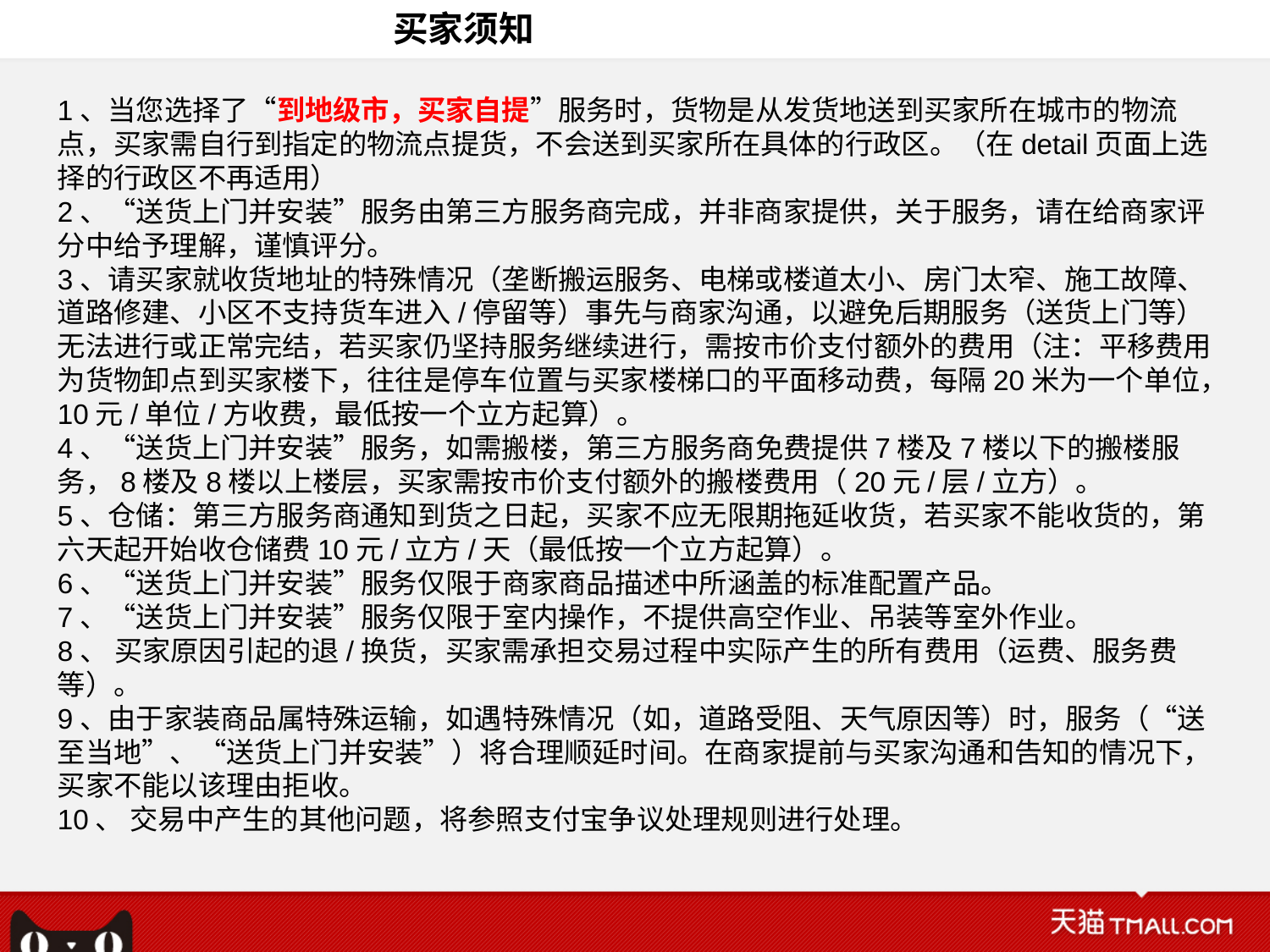

买家须知
1、当您选择了“到地级市，买家自提”服务时，货物是从发货地送到买家所在城市的物流点，买家需自行到指定的物流点提货，不会送到买家所在具体的行政区。（在detail页面上选择的行政区不再适用）
2、“送货上门并安装”服务由第三方服务商完成，并非商家提供，关于服务，请在给商家评分中给予理解，谨慎评分。
3、请买家就收货地址的特殊情况（垄断搬运服务、电梯或楼道太小、房门太窄、施工故障、道路修建、小区不支持货车进入/停留等）事先与商家沟通，以避免后期服务（送货上门等）无法进行或正常完结，若买家仍坚持服务继续进行，需按市价支付额外的费用（注：平移费用为货物卸点到买家楼下，往往是停车位置与买家楼梯口的平面移动费，每隔20米为一个单位，10元/单位/方收费，最低按一个立方起算）。
4、“送货上门并安装”服务，如需搬楼，第三方服务商免费提供7楼及7楼以下的搬楼服务，8楼及8楼以上楼层，买家需按市价支付额外的搬楼费用（20元/层/立方）。
5、仓储：第三方服务商通知到货之日起，买家不应无限期拖延收货，若买家不能收货的，第六天起开始收仓储费10元/立方/天（最低按一个立方起算）。
6、“送货上门并安装”服务仅限于商家商品描述中所涵盖的标准配置产品。
7、“送货上门并安装”服务仅限于室内操作，不提供高空作业、吊装等室外作业。
8、 买家原因引起的退/换货，买家需承担交易过程中实际产生的所有费用（运费、服务费等）。
9、由于家装商品属特殊运输，如遇特殊情况（如，道路受阻、天气原因等）时，服务（“送至当地”、“送货上门并安装”）将合理顺延时间。在商家提前与买家沟通和告知的情况下，买家不能以该理由拒收。
10、 交易中产生的其他问题，将参照支付宝争议处理规则进行处理。